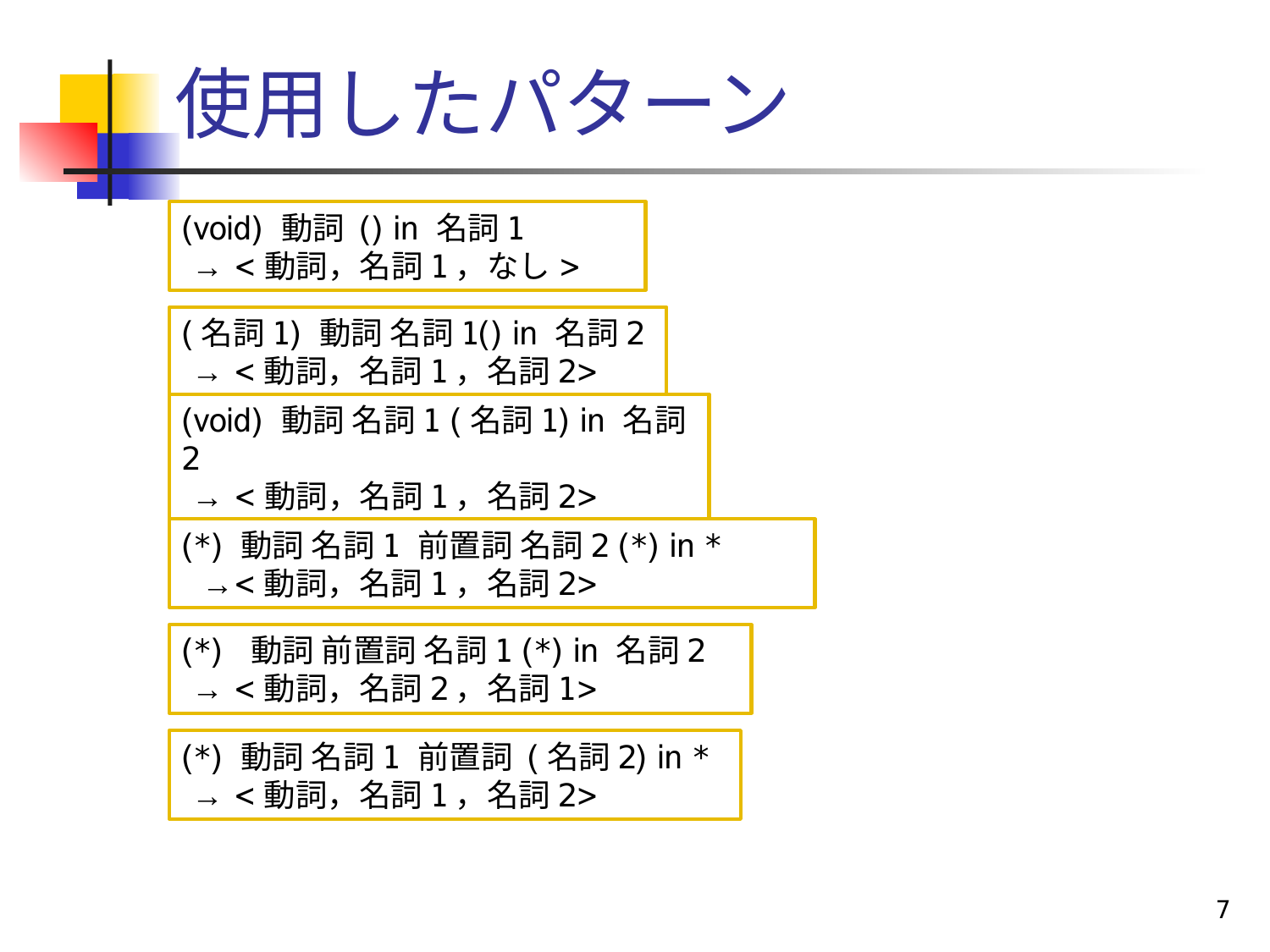

# 使用したパターン

(void) 動詞 () in 名詞1
 → <動詞，名詞1，なし>
(名詞1) 動詞 名詞1() in 名詞2
 → <動詞，名詞1，名詞2>
(void) 動詞 名詞1 (名詞1) in 名詞2
 → <動詞，名詞1，名詞2>
(*) 動詞 名詞1 前置詞 名詞2 (*) in *
  →<動詞，名詞1，名詞2>
(*)  動詞 前置詞 名詞1 (*) in 名詞2
 → <動詞，名詞2，名詞1>
(*) 動詞 名詞1 前置詞 (名詞2) in *
 → <動詞，名詞1，名詞2>
7